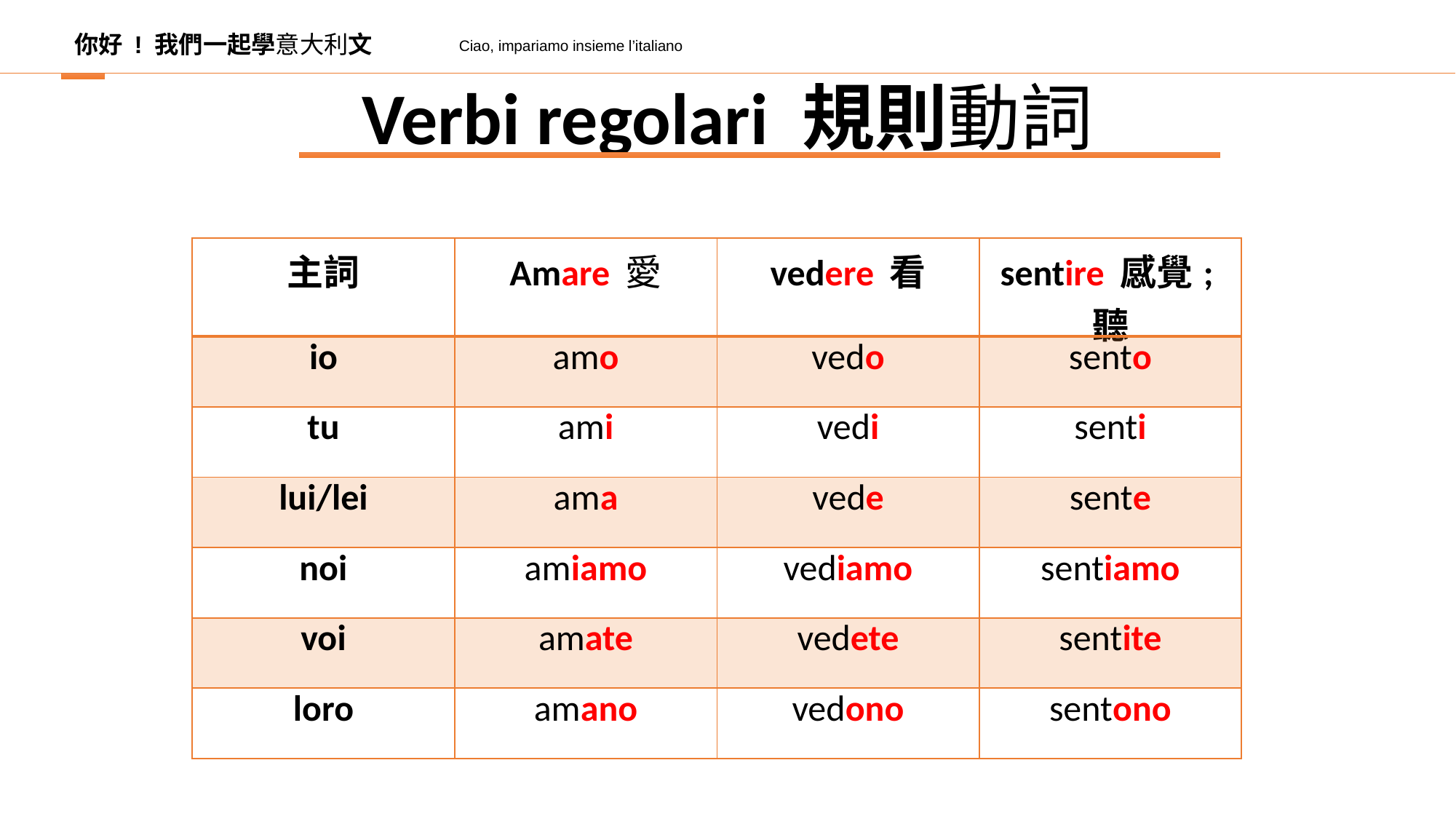

你好 ! 我們一起學意大利文
Ciao, impariamo insieme l’italiano

Verbi regolari 規則動詞

| 主詞 | Amare 愛 | vedere 看 | sentire 感覺;聽 |
| --- | --- | --- | --- |
| io | amo | vedo | sento |
| tu | ami | vedi | senti |
| lui/lei | ama | vede | sente |
| noi | amiamo | vediamo | sentiamo |
| voi | amate | vedete | sentite |
| loro | amano | vedono | sentono |